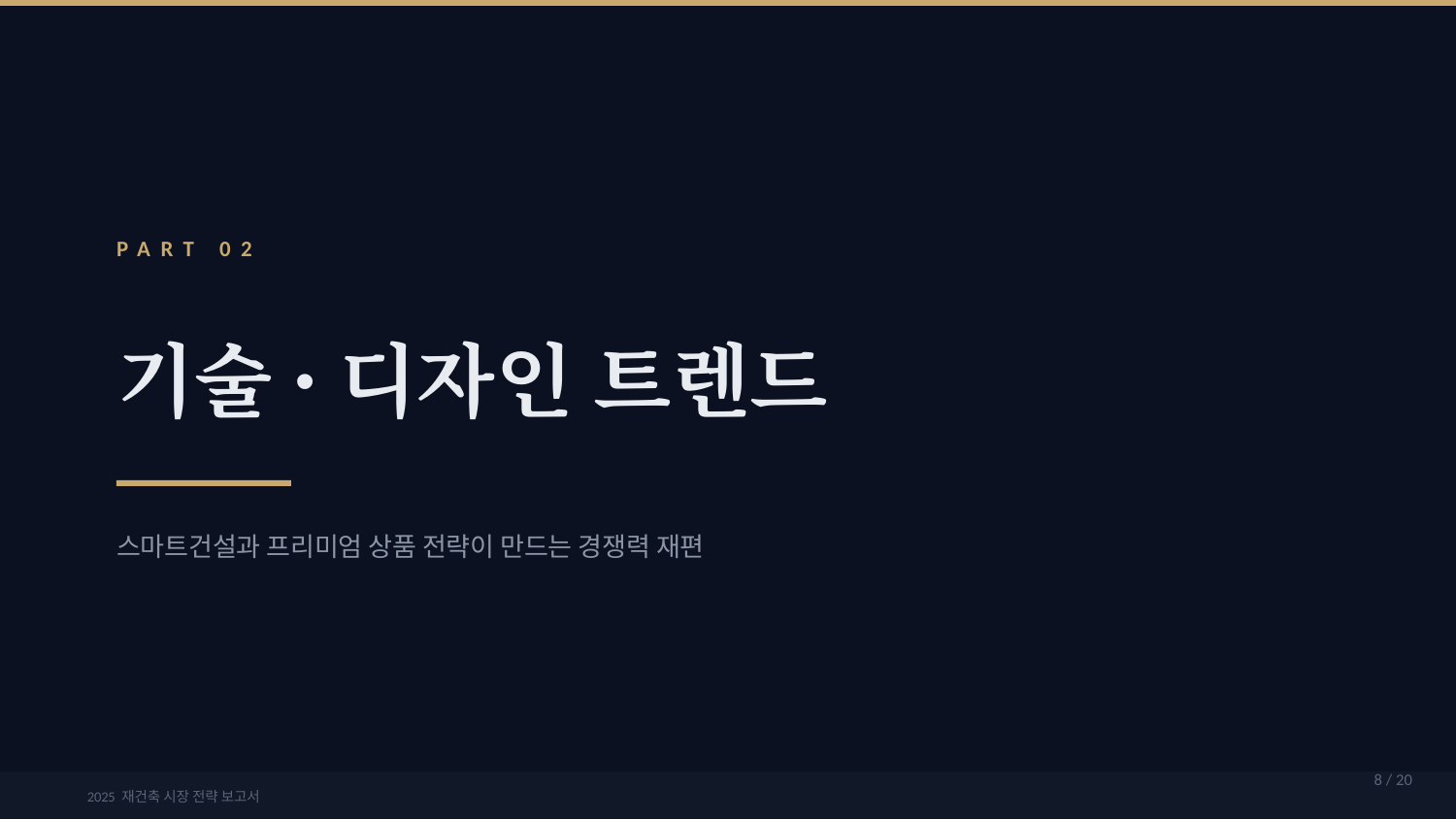

PART 02
기술·디자인 트렌드

스마트건설과 프리미엄 상품 전략이 만드는 경쟁력 재편
8 / 20

2025 재건축 시장 전략 보고서